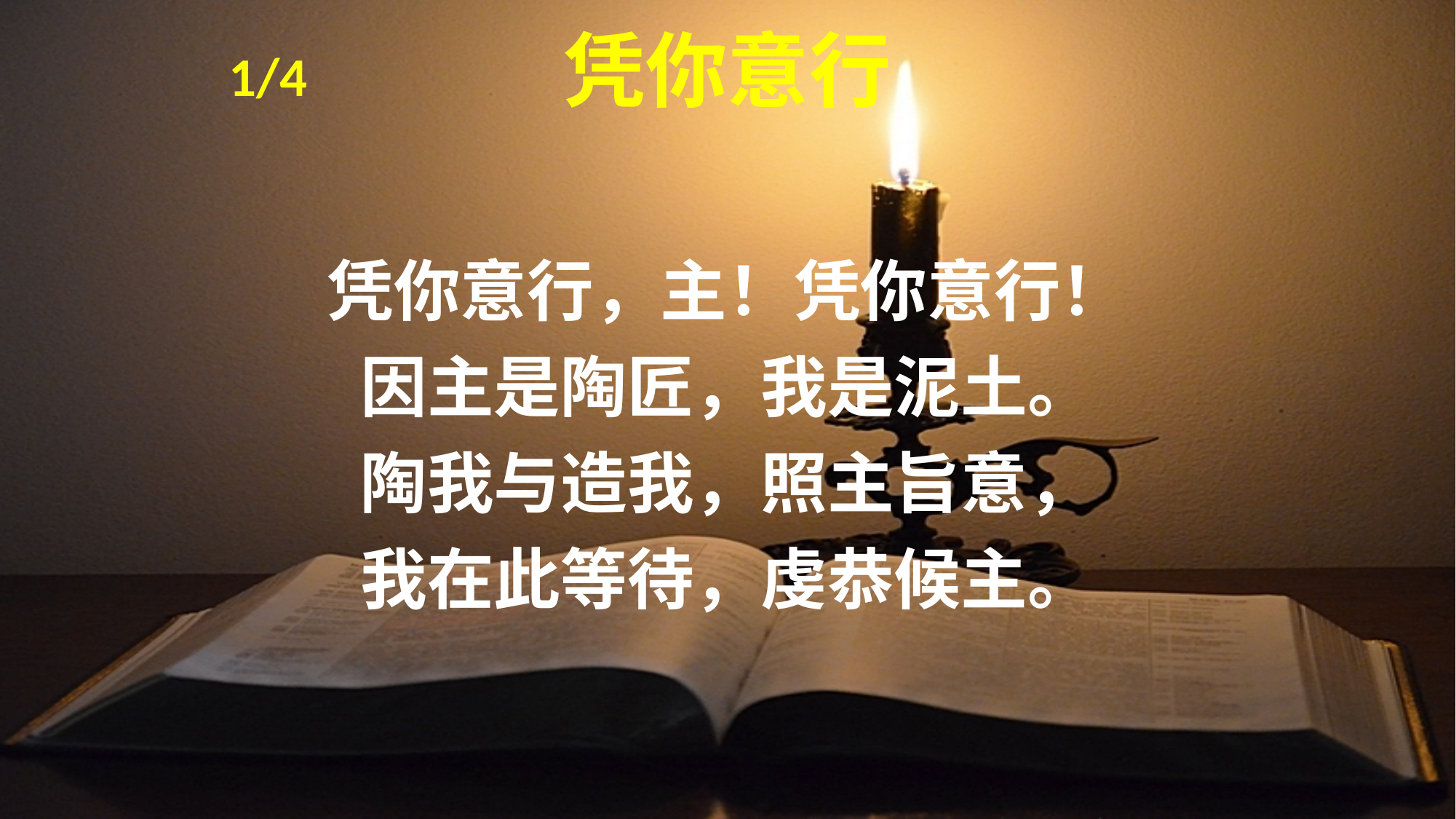

# 凭你意行
1/4
凭你意行，主！凭你意行！
因主是陶匠，我是泥土。
陶我与造我，照主旨意，
我在此等待，虔恭候主。